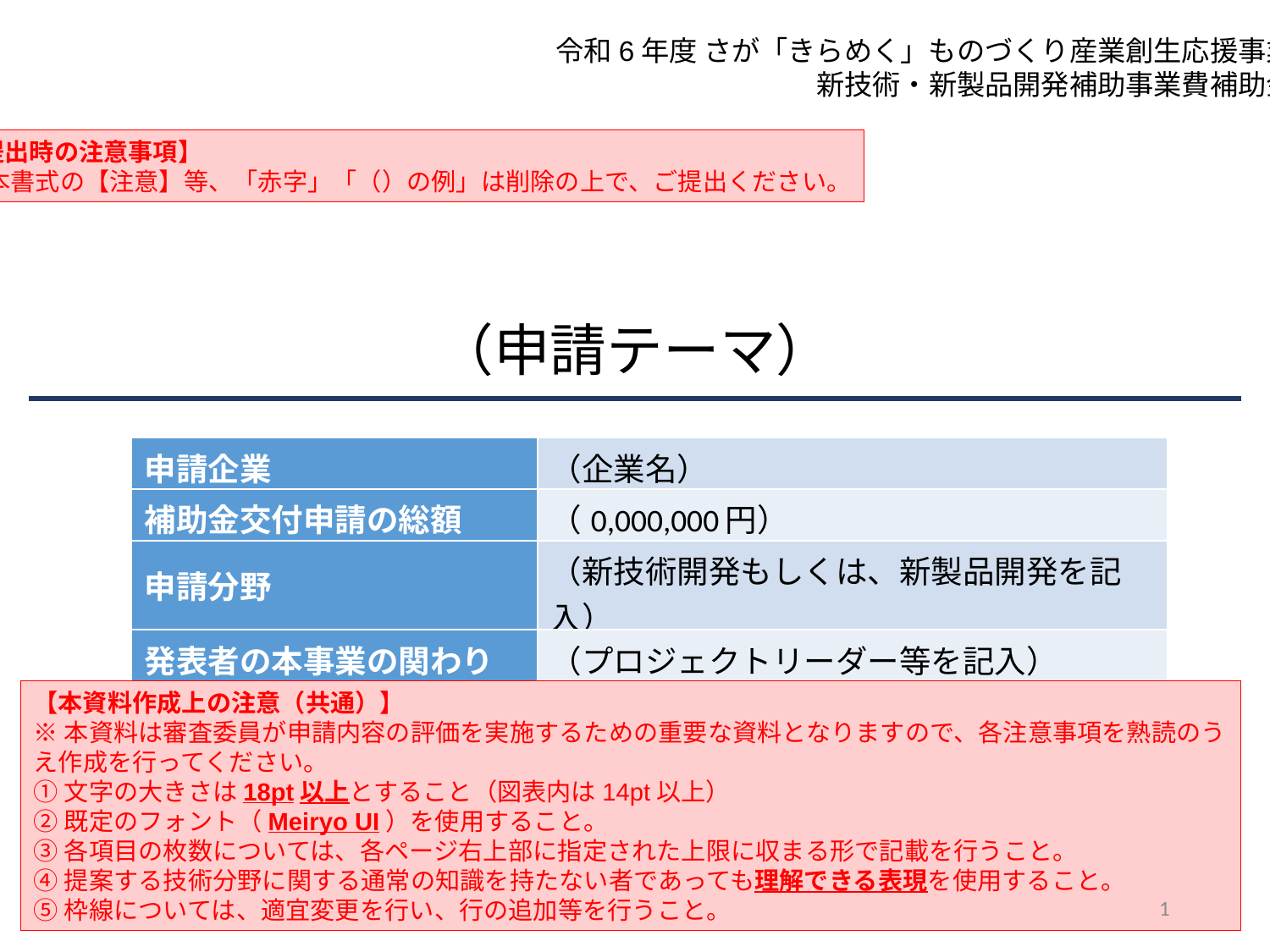

令和6年度 さが「きらめく」ものづくり産業創生応援事業
新技術・新製品開発補助事業費補助金
【提出時の注意事項】
※本書式の【注意】等、「赤字」「（）の例」は削除の上で、ご提出ください。

（申請テーマ）
| 申請企業 | （企業名） |
| --- | --- |
| 補助金交付申請の総額 | （0,000,000円） |
| 申請分野 | （新技術開発もしくは、新製品開発を記入） |
| 発表者の本事業の関わり | （プロジェクトリーダー等を記入） |
【本資料作成上の注意（共通）】
※本資料は審査委員が申請内容の評価を実施するための重要な資料となりますので、各注意事項を熟読のうえ作成を行ってください。
①文字の大きさは18pt以上とすること（図表内は14pt以上）
②既定のフォント（Meiryo UI）を使用すること。
③各項目の枚数については、各ページ右上部に指定された上限に収まる形で記載を行うこと。
④提案する技術分野に関する通常の知識を持たない者であっても理解できる表現を使用すること。
⑤枠線については、適宜変更を行い、行の追加等を行うこと。
1